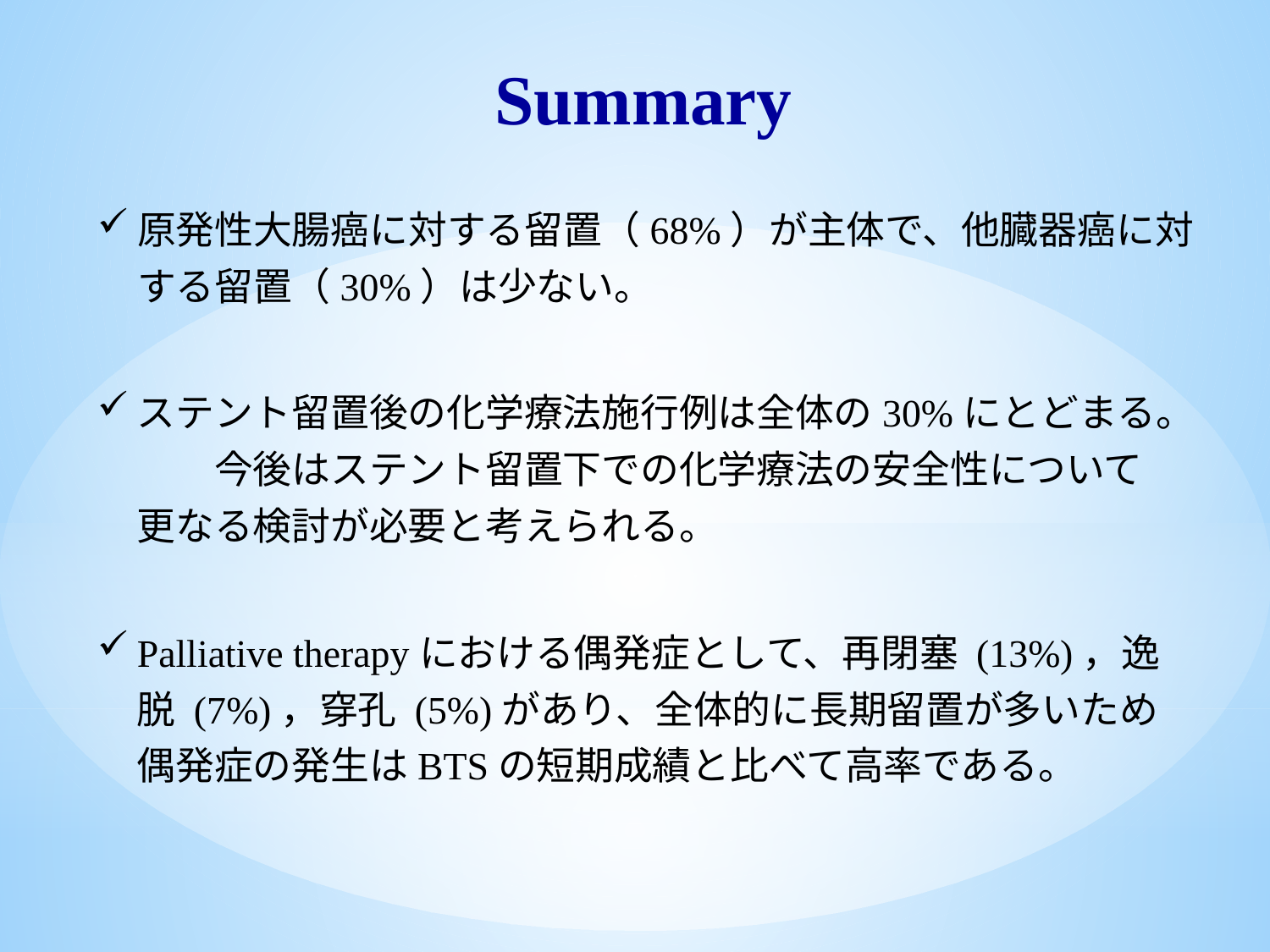

Summary
原発性大腸癌に対する留置（68%）が主体で、他臓器癌に対する留置（30%）は少ない。
ステント留置後の化学療法施行例は全体の30%にとどまる。　　今後はステント留置下での化学療法の安全性について更なる検討が必要と考えられる。
Palliative therapyにおける偶発症として、再閉塞 (13%)，逸脱 (7%)，穿孔 (5%)があり、全体的に長期留置が多いため偶発症の発生はBTSの短期成績と比べて高率である。